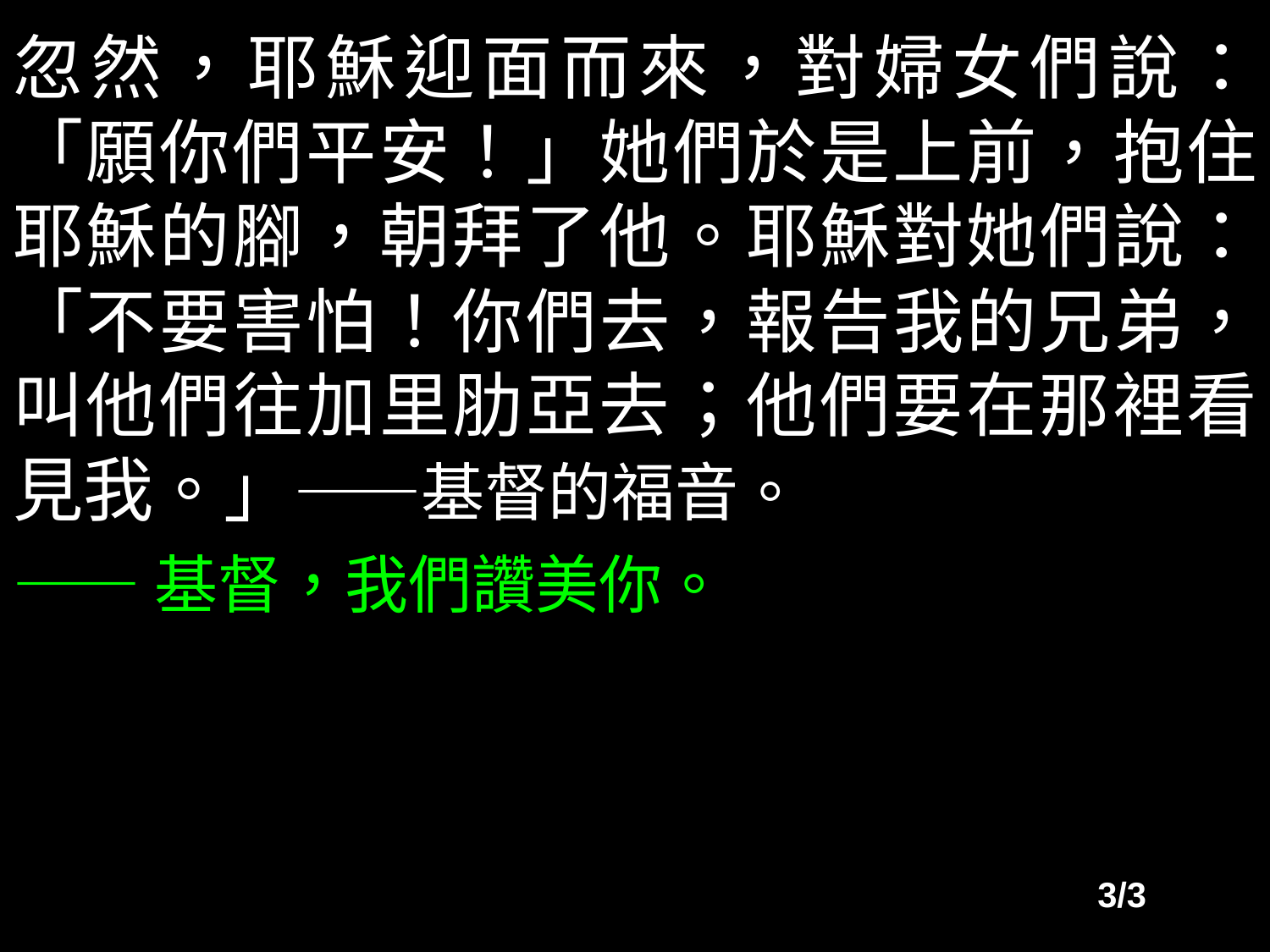

忽然，耶穌迎面而來，對婦女們說：「願你們平安！」她們於是上前，抱住耶穌的腳，朝拜了他。耶穌對她們說：「不要害怕！你們去，報告我的兄弟，叫他們往加里肋亞去；他們要在那裡看見我。」——基督的福音。
——基督，我們讚美你。

3/3